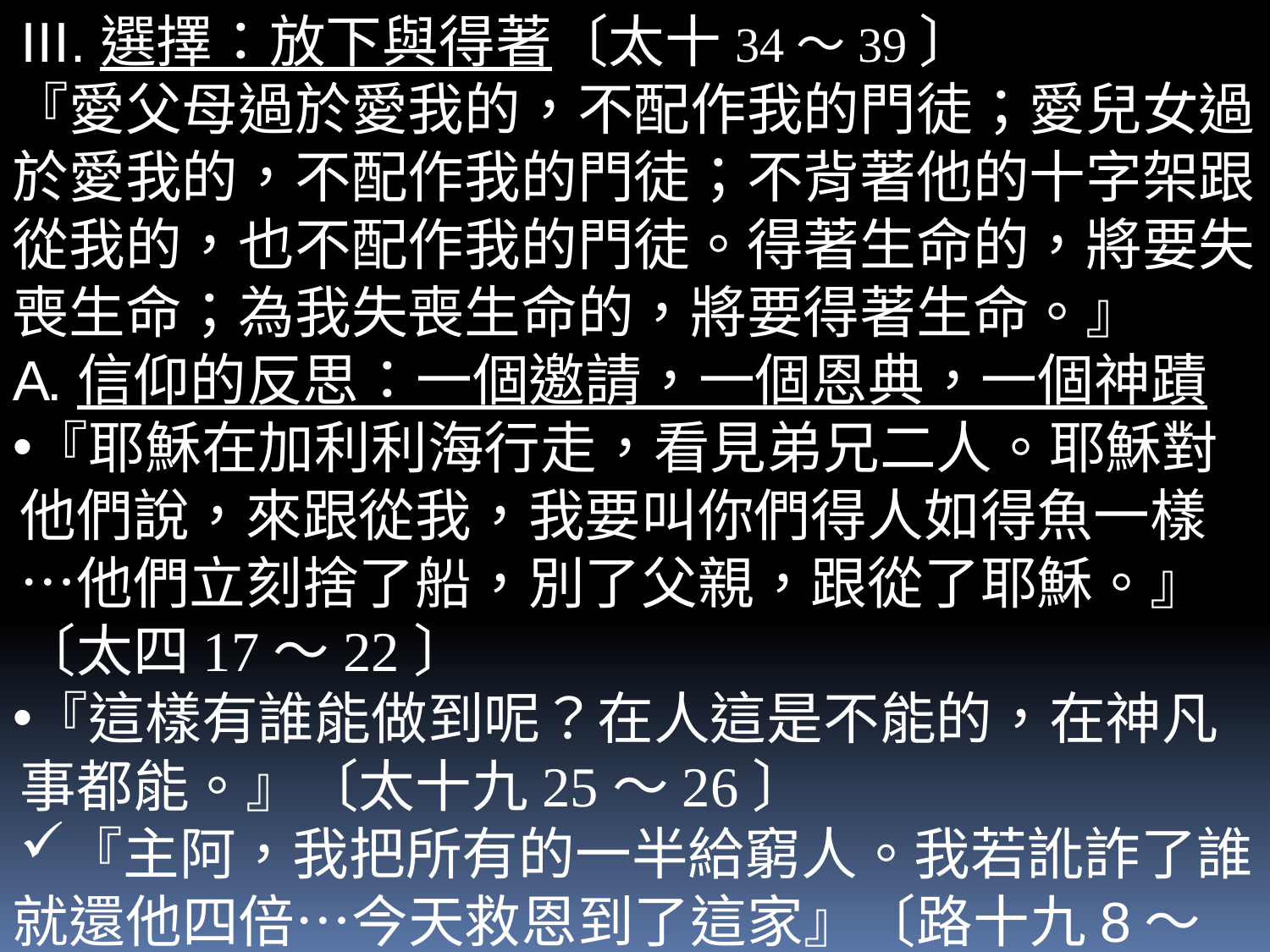

選擇：放下與得著〔太十34～39〕
『愛父母過於愛我的，不配作我的門徒；愛兒女過於愛我的，不配作我的門徒；不背著他的十字架跟從我的，也不配作我的門徒。得著生命的，將要失喪生命；為我失喪生命的，將要得著生命。』
信仰的反思：一個邀請，一個恩典，一個神蹟
『耶穌在加利利海行走，看見弟兄二人。耶穌對他們說，來跟從我，我要叫你們得人如得魚一樣…他們立刻捨了船，別了父親，跟從了耶穌。』〔太四17～22〕
『這樣有誰能做到呢？在人這是不能的，在神凡事都能。』〔太十九25～26〕
『主阿，我把所有的一半給窮人。我若訛詐了誰，就還他四倍…今天救恩到了這家』〔路十九8～10〕